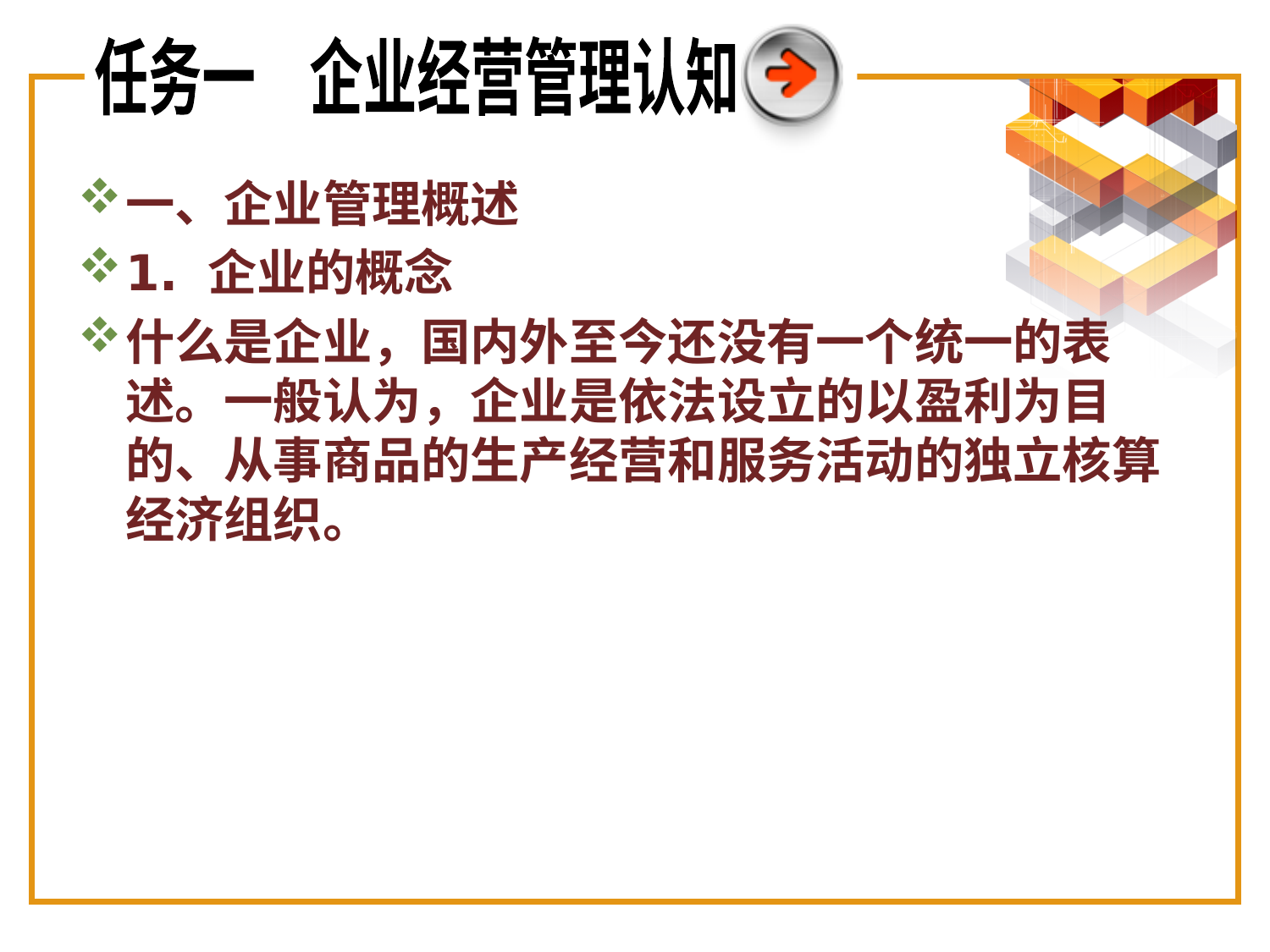

任务一　企业经营管理认知
一、企业管理概述
1. 企业的概念
什么是企业，国内外至今还没有一个统一的表述。一般认为，企业是依法设立的以盈利为目的、从事商品的生产经营和服务活动的独立核算经济组织。